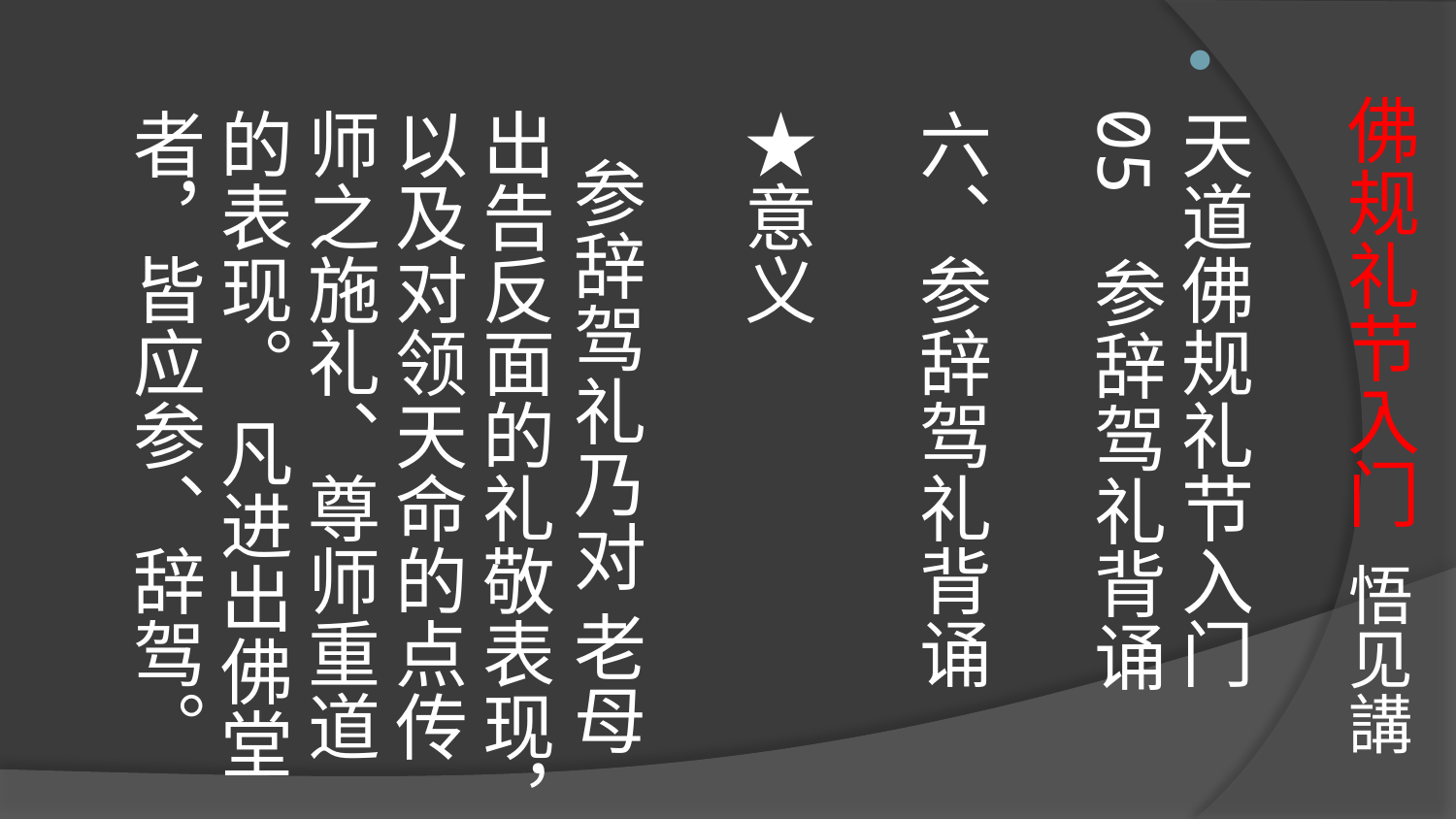

# 佛规礼节入门  悟见講
天道佛规礼节入门 05 参辞驾礼背诵
六、参辞驾礼背诵
★意义
   参辞驾礼乃对 老母出告反面的礼敬表现，以及对领天命的点传师之施礼、尊师重道的表现。 凡进出佛堂者，皆应参、辞驾。